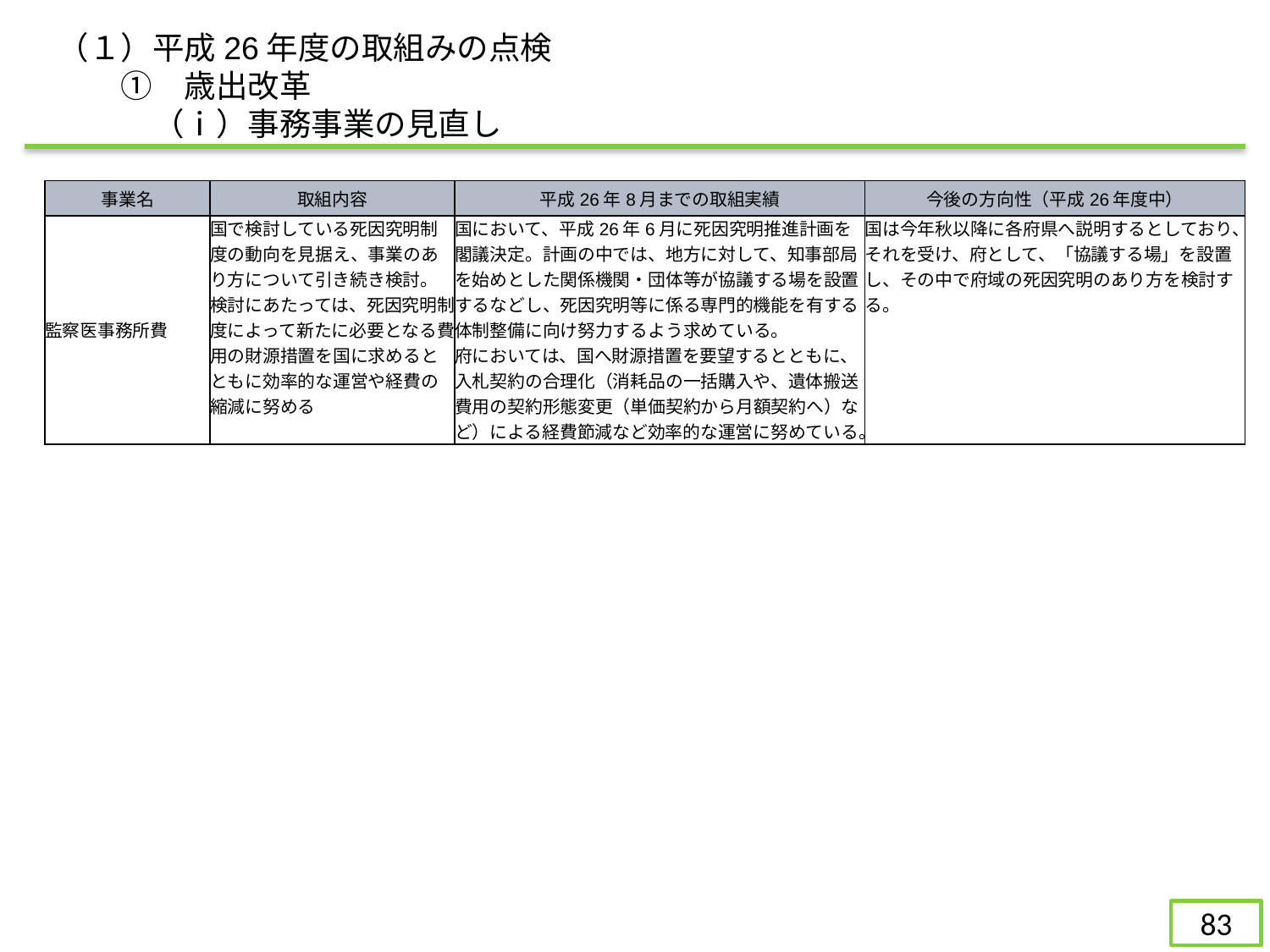

（１）平成26年度の取組みの点検
　　①　歳出改革
　　　（ⅰ）事務事業の見直し
| 事業名 | 取組内容 | 平成26年8月までの取組実績 | 今後の方向性（平成26年度中） |
| --- | --- | --- | --- |
| 監察医事務所費 | 国で検討している死因究明制度の動向を見据え、事業のあり方について引き続き検討。検討にあたっては、死因究明制度によって新たに必要となる費用の財源措置を国に求めるとともに効率的な運営や経費の縮減に努める | 国において、平成26年6月に死因究明推進計画を閣議決定。計画の中では、地方に対して、知事部局を始めとした関係機関・団体等が協議する場を設置するなどし、死因究明等に係る専門的機能を有する体制整備に向け努力するよう求めている。 府においては、国へ財源措置を要望するとともに、入札契約の合理化（消耗品の一括購入や、遺体搬送費用の契約形態変更（単価契約から月額契約へ）など）による経費節減など効率的な運営に努めている。 | 国は今年秋以降に各府県へ説明するとしており、それを受け、府として、「協議する場」を設置し、その中で府域の死因究明のあり方を検討する。 |
83